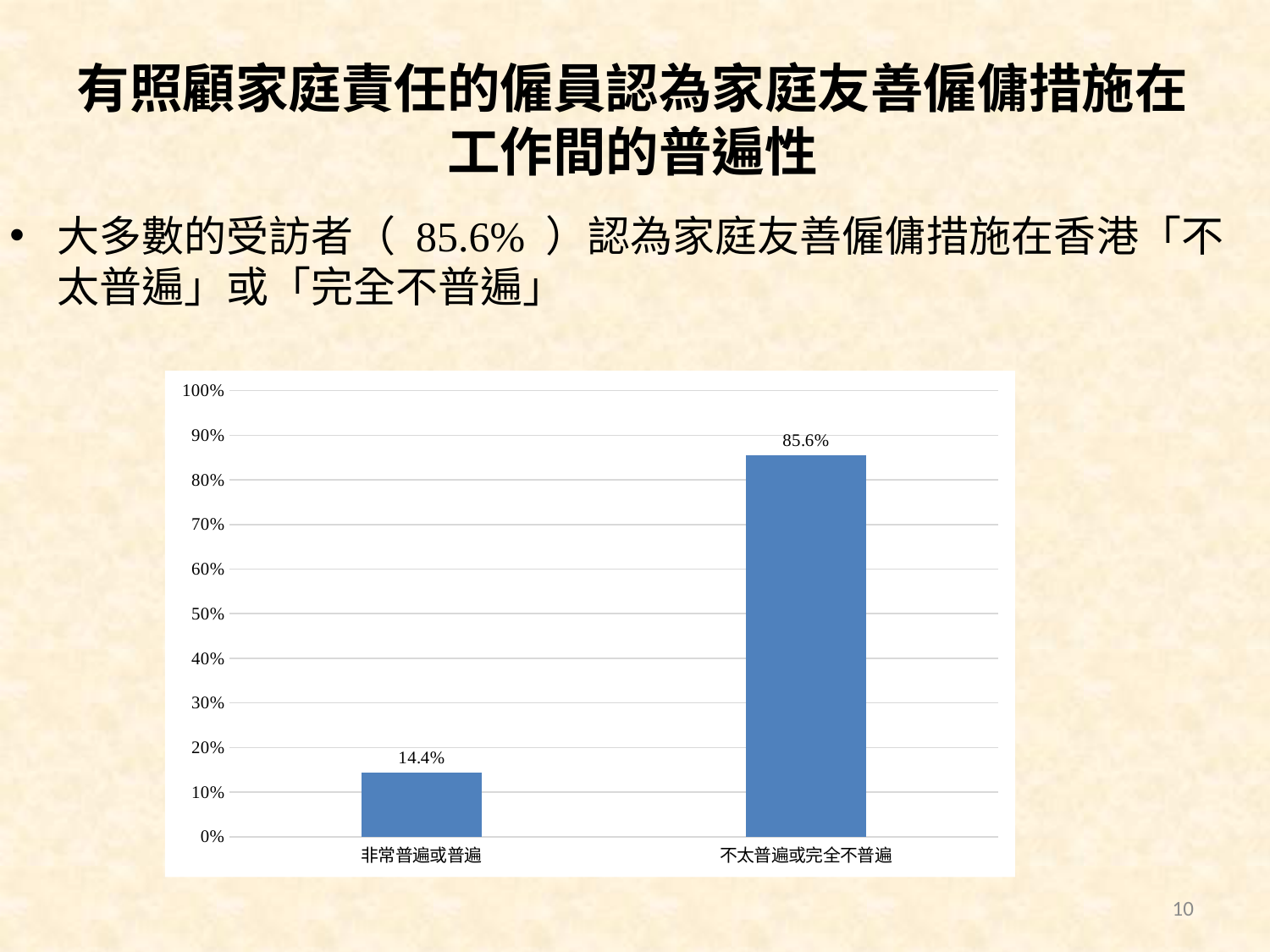

# 有照顧家庭責任的僱員認為家庭友善僱傭措施在工作間的普遍性
大多數的受訪者（ 85.6% ）認為家庭友善僱傭措施在香港「不太普遍」或「完全不普遍」

### Chart

| Category |  |
|---|---|
| 非常普遍或普遍 | 0.144 |
| 不太普遍或完全不普遍 | 0.856 |
10